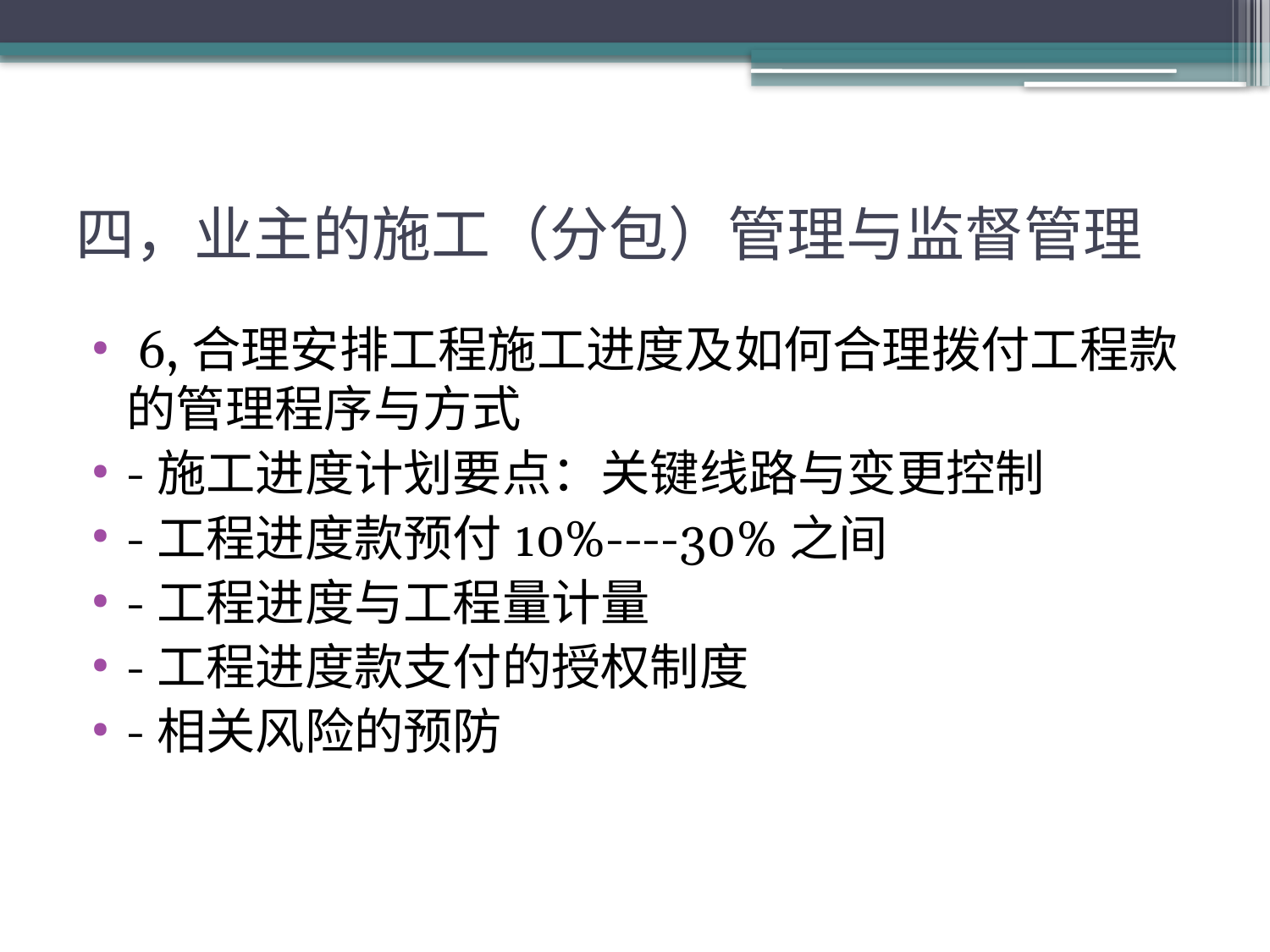

# 四，业主的施工（分包）管理与监督管理
 6,合理安排工程施工进度及如何合理拨付工程款的管理程序与方式
-施工进度计划要点：关键线路与变更控制
-工程进度款预付10%----30%之间
-工程进度与工程量计量
-工程进度款支付的授权制度
-相关风险的预防